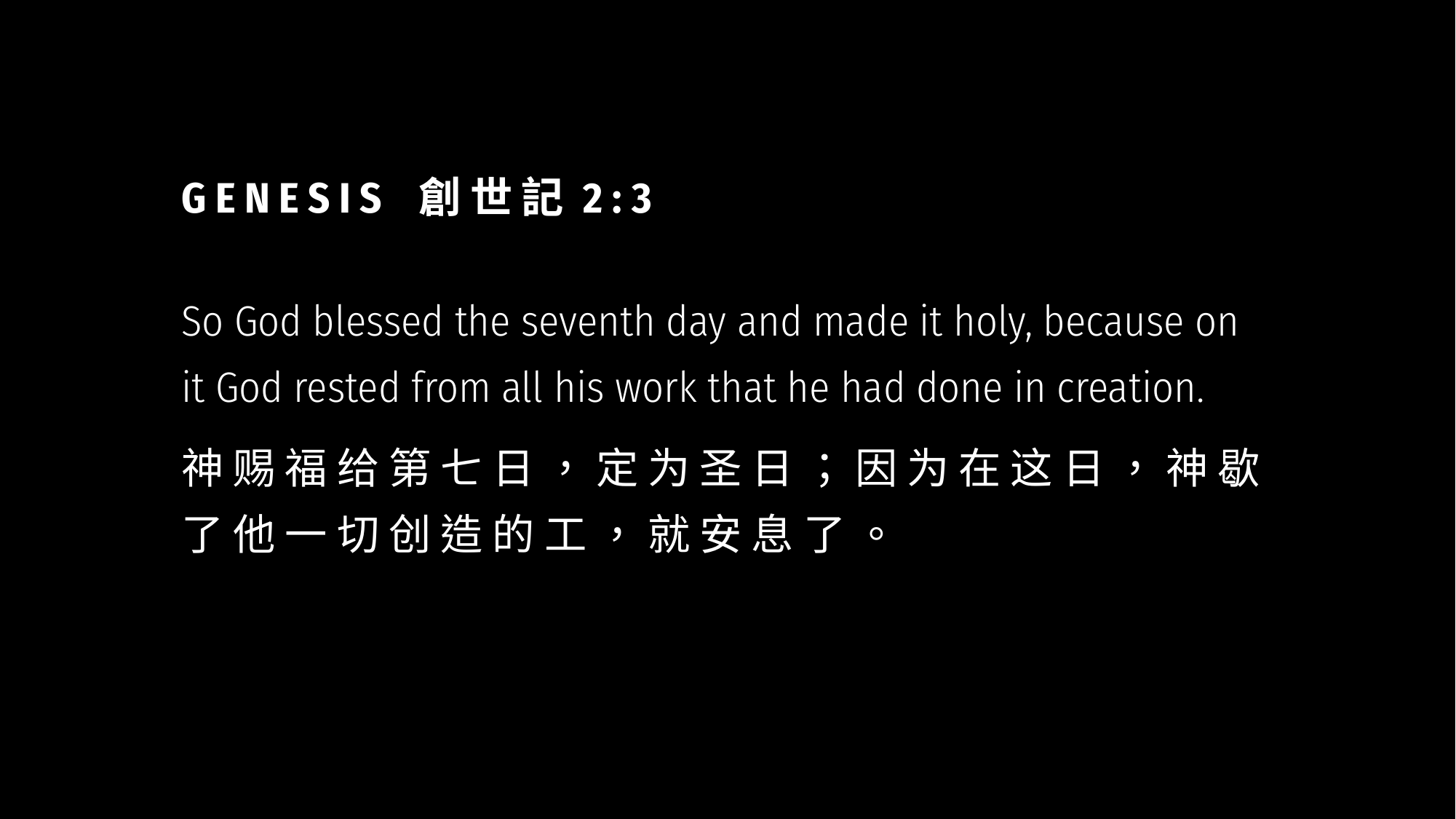

# Genesis 創世記2:3
So God blessed the seventh day and made it holy, because on it God rested from all his work that he had done in creation.
神 赐 福 给 第 七 日 ， 定 为 圣 日 ； 因 为 在 这 日 ， 神 歇 了 他 一 切 创 造 的 工 ， 就 安 息 了 。